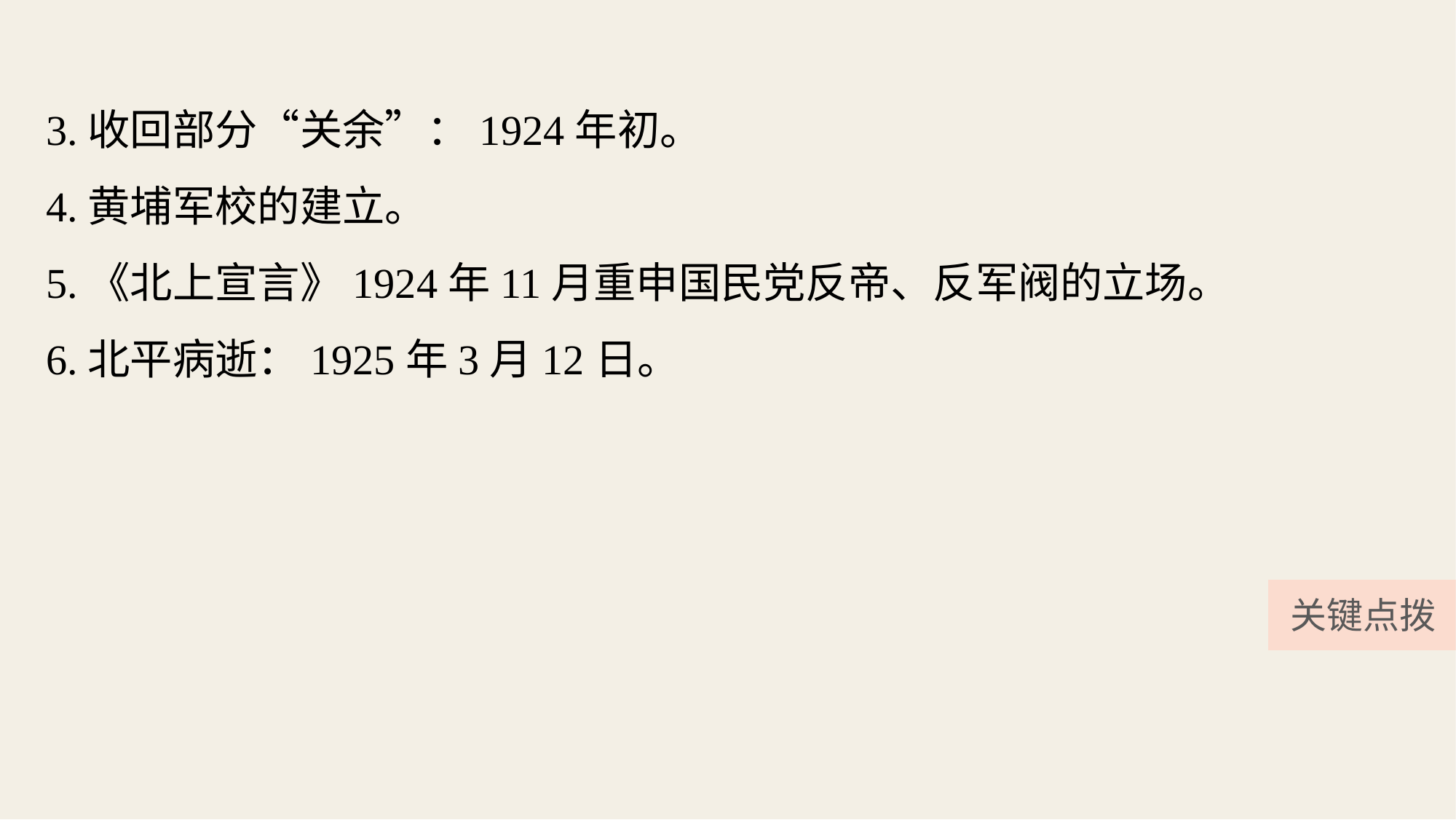

3.收回部分“关余”：1924年初。
4.黄埔军校的建立。
5.《北上宣言》1924年11月重申国民党反帝、反军阀的立场。
6.北平病逝：1925年3月12日。
|  |
| --- |
关键点拨